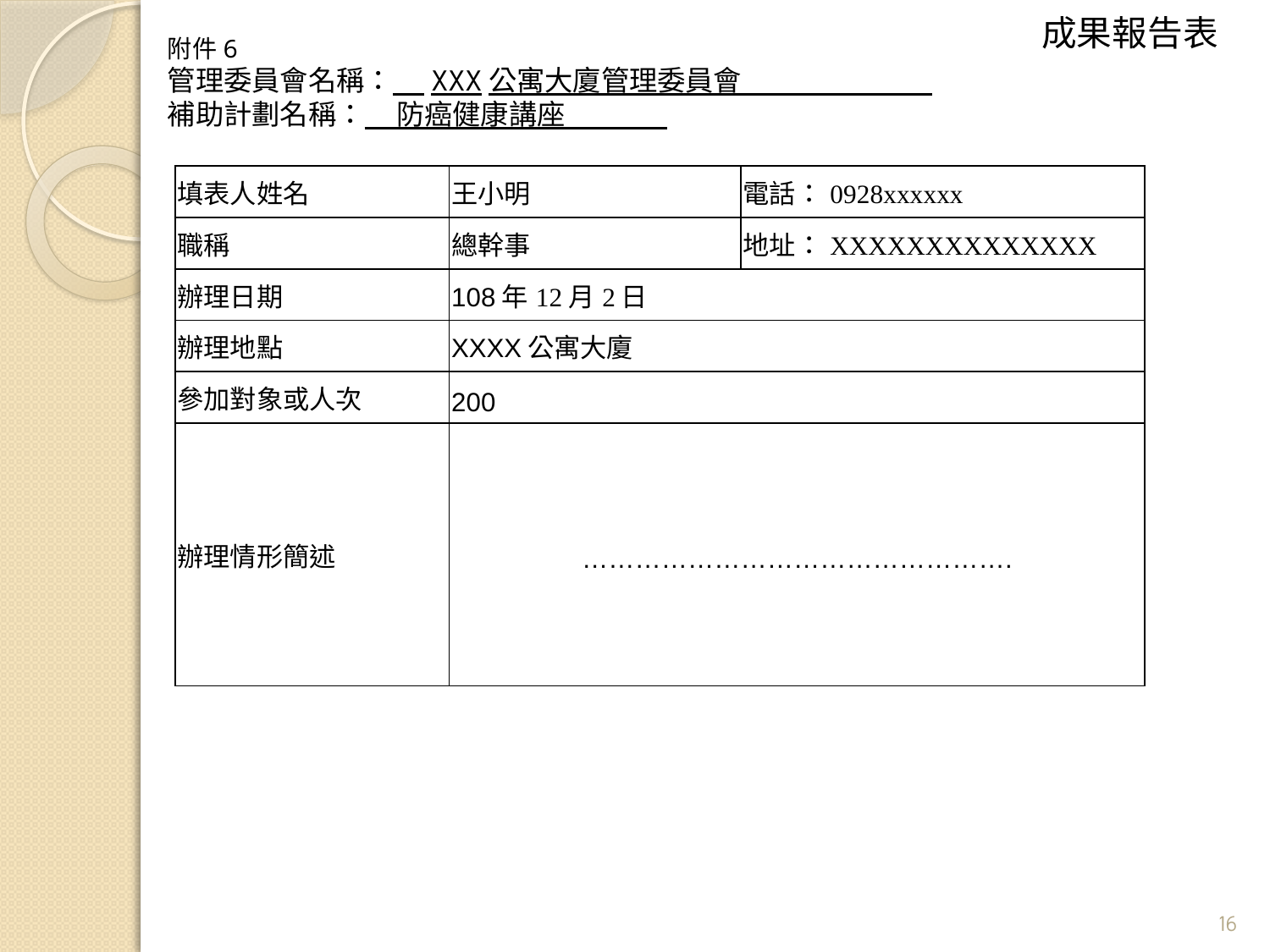

成果報告表
附件6
管理委員會名稱：     XXX公寓大廈管理委員會
補助計劃名稱：     防癌健康講座
| 填表人姓名 | 王小明 | 電話：0928xxxxxx |
| --- | --- | --- |
| 職稱 | 總幹事 | 地址：XXXXXXXXXXXXXX |
| 辦理日期 | 108年12月2日 |  |
| 辦理地點 | XXXX公寓大廈 |  |
| 參加對象或人次 | 200 |  |
| 辦理情形簡述 | …………………………………………. |  |
16